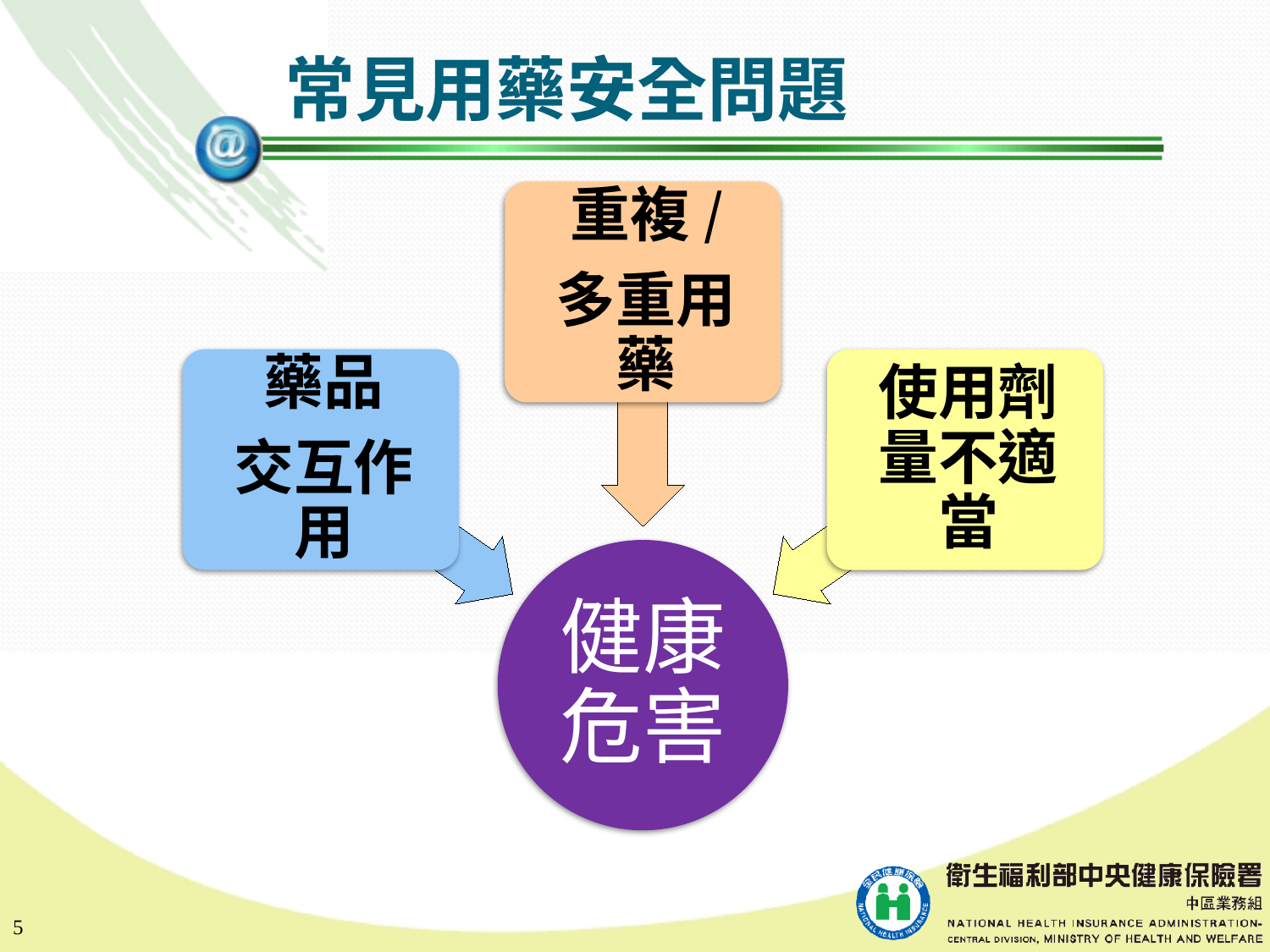

常見用藥安全問題
健康危害
藥品
交互作用
重複/
多重用藥
使用劑量不適當

5